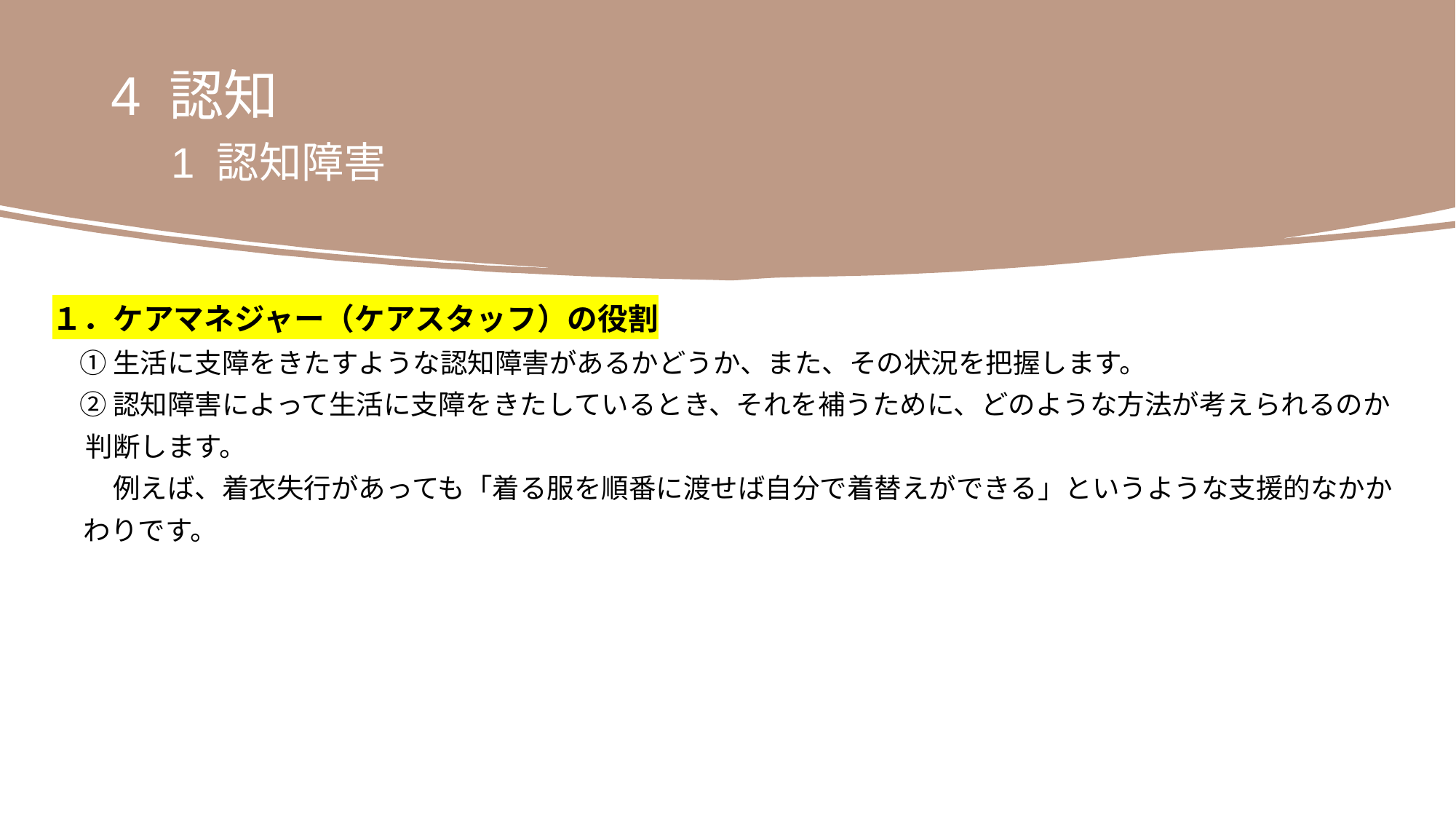

4 認知
　1 認知障害

１．ケアマネジャー（ケアスタッフ）の役割
　① 生活に支障をきたすような認知障害があるかどうか、また、その状況を把握します。
　② 認知障害によって生活に支障をきたしているとき、それを補うために、どのような方法が考えられるのか
　 判断します。
　 　例えば、着衣失行があっても「着る服を順番に渡せば自分で着替えができる」というような支援的なかか
    わりです。